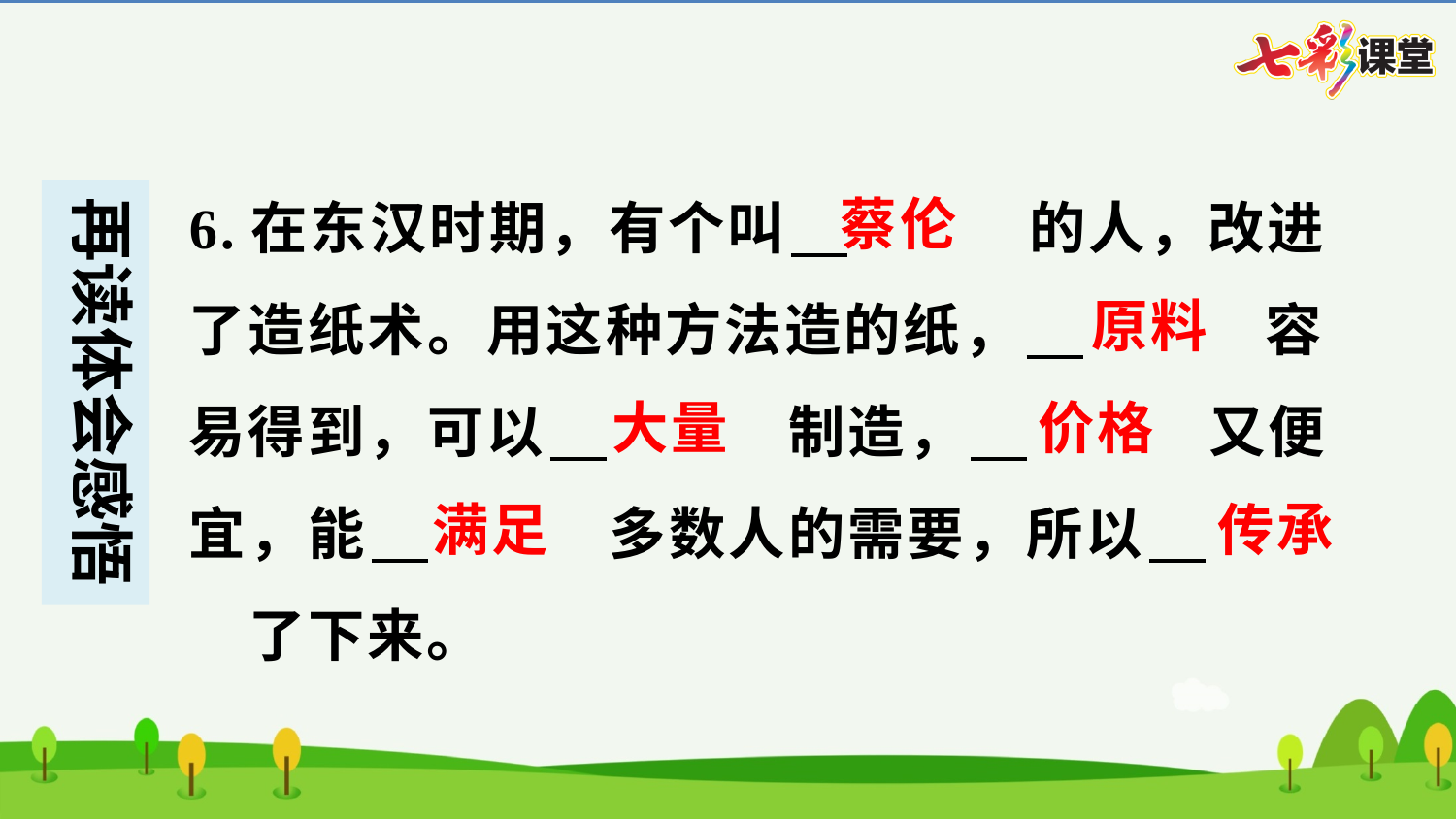

蔡伦
6.在东汉时期，有个叫 　蔡伦　的人，改进了造纸术。用这种方法造的纸， 　原料　容易得到，可以 　大量　制造， 　价格　又便宜，能 　满足　多数人的需要，所以 　传承　了下来。
原料
大量
价格
满足
传承